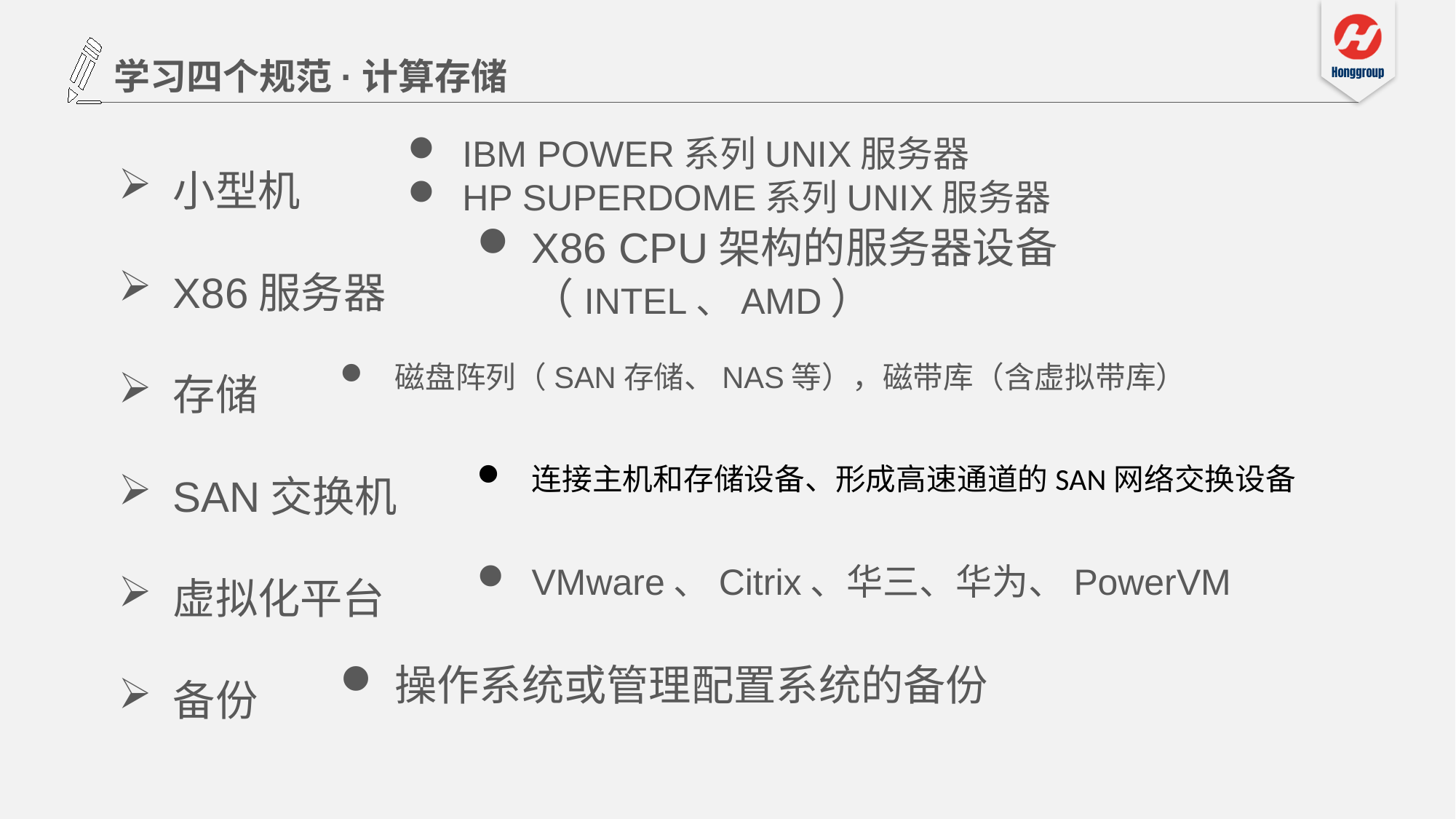

学习四个规范·计算存储
小型机
X86服务器
存储
SAN交换机
虚拟化平台
备份
IBM POWER系列UNIX服务器
HP SUPERDOME系列UNIX服务器
X86 CPU架构的服务器设备（INTEL、AMD）
磁盘阵列（SAN存储、NAS等），磁带库（含虚拟带库）
连接主机和存储设备、形成高速通道的SAN网络交换设备
VMware、Citrix、华三、华为、PowerVM
操作系统或管理配置系统的备份